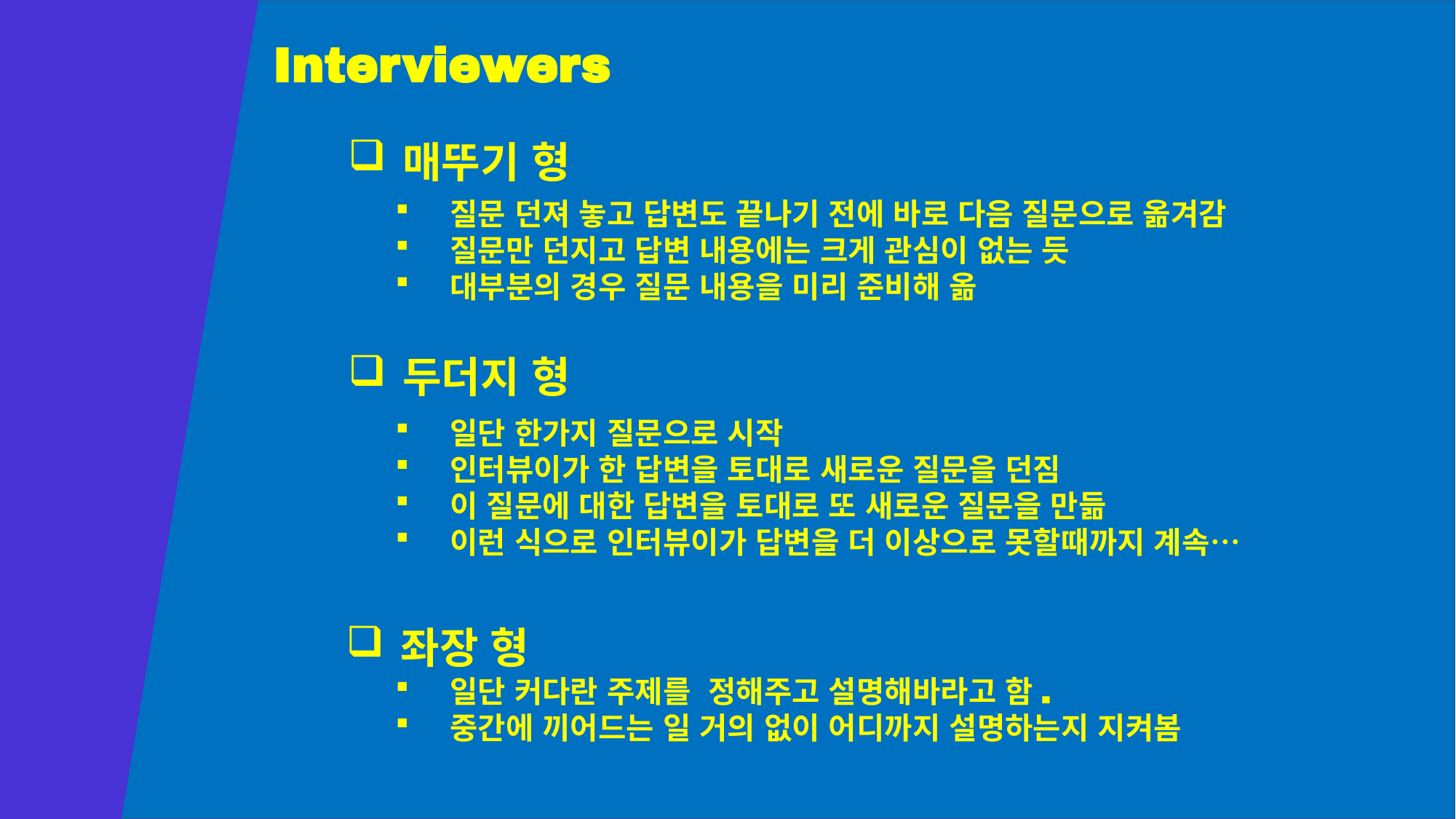

Interviewers
매뚜기 형
질문 던져 놓고 답변도 끝나기 전에 바로 다음 질문으로 옮겨감
질문만 던지고 답변 내용에는 크게 관심이 없는 듯
대부분의 경우 질문 내용을 미리 준비해 옮
두더지 형
일단 한가지 질문으로 시작
인터뷰이가 한 답변을 토대로 새로운 질문을 던짐
이 질문에 대한 답변을 토대로 또 새로운 질문을 만듦
이런 식으로 인터뷰이가 답변을 더 이상으로 못할때까지 계속…
좌장 형
일단 커다란 주제를  정해주고 설명해바라고 함.
중간에 끼어드는 일 거의 없이 어디까지 설명하는지 지켜봄